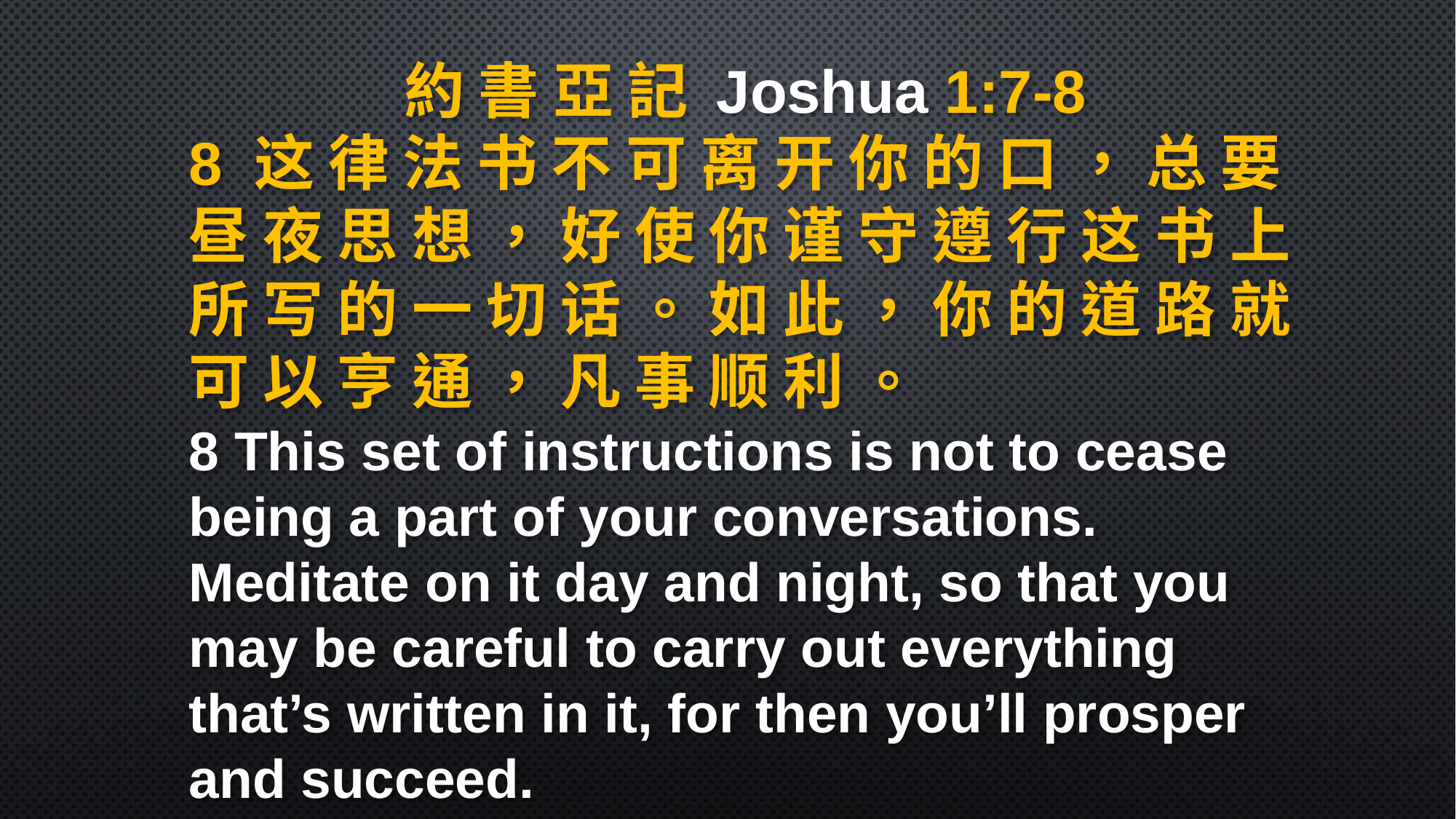

約 書 亞 記 Joshua 1:7-8
8 这 律 法 书 不 可 离 开 你 的 口 ， 总 要 昼 夜 思 想 ， 好 使 你 谨 守 遵 行 这 书 上 所 写 的 一 切 话 。 如 此 ， 你 的 道 路 就 可 以 亨 通 ， 凡 事 顺 利 。
8 This set of instructions is not to cease being a part of your conversations. Meditate on it day and night, so that you may be careful to carry out everything that’s written in it, for then you’ll prosper and succeed.